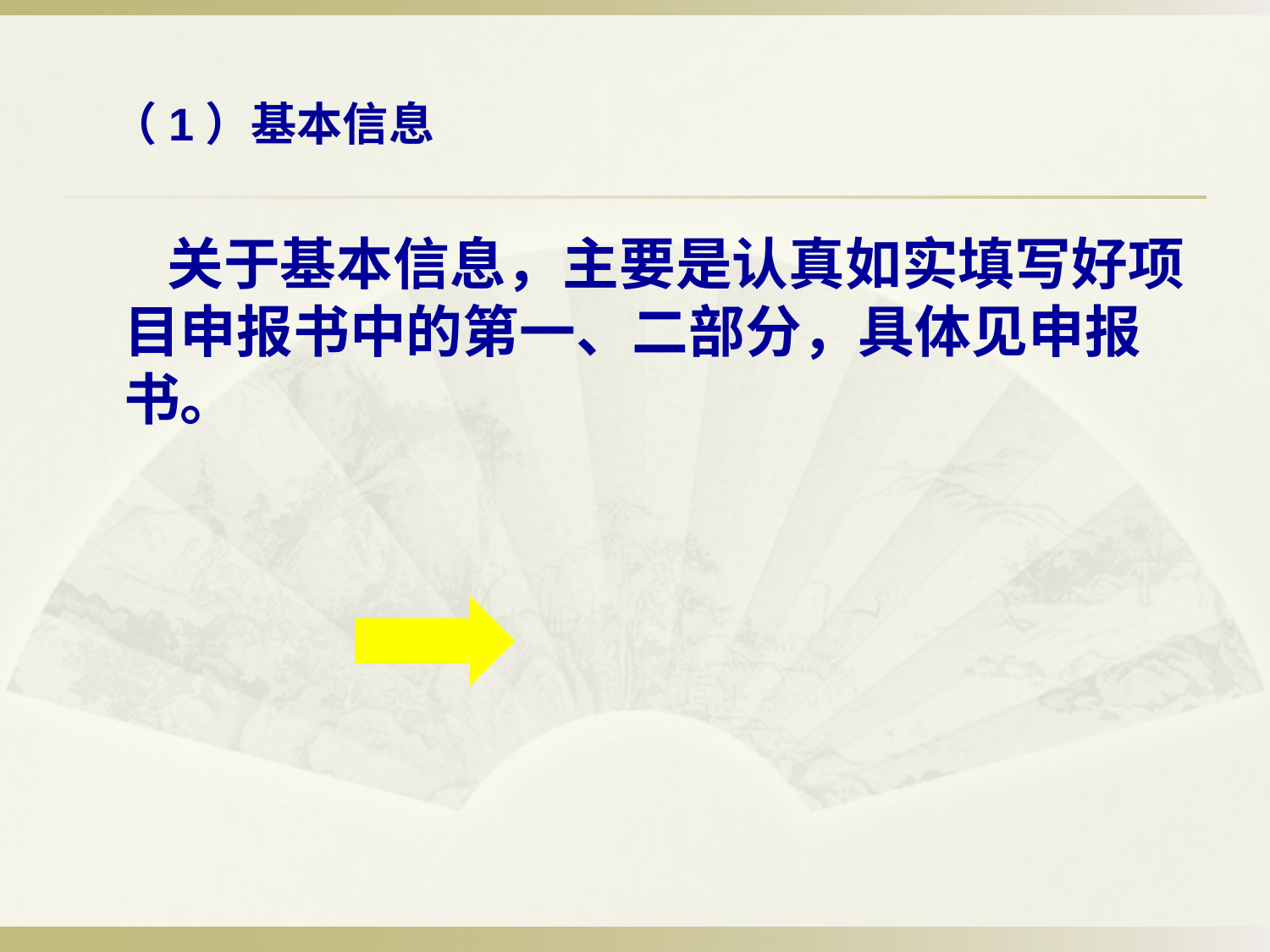

（1）基本信息
      关于基本信息，主要是认真如实填写好项目申报书中的第一、二部分，具体见申报书。